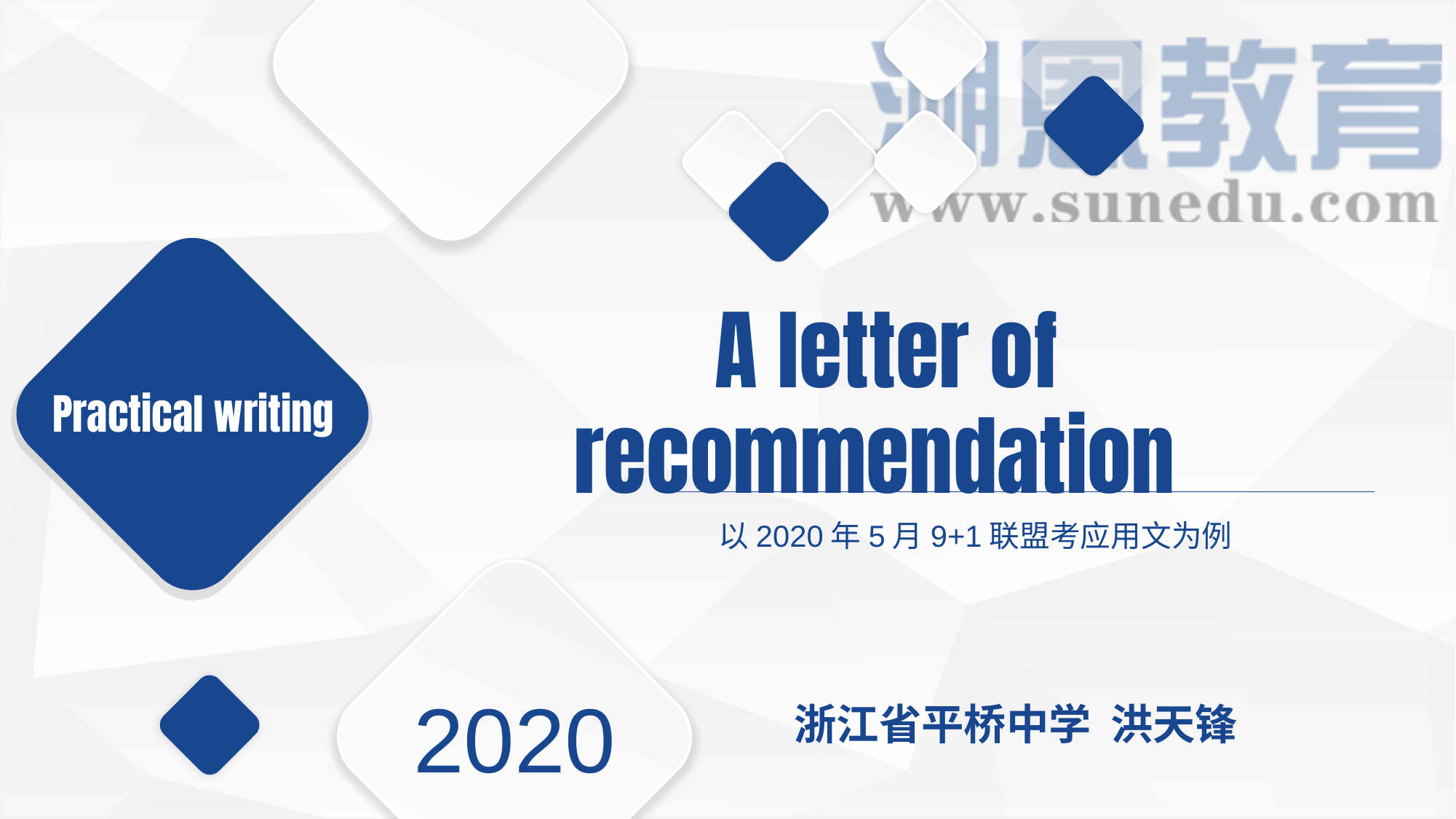

A letter of recommendation
Practical writing
以2020年5月9+1联盟考应用文为例

2020

浙江省平桥中学  洪天锋